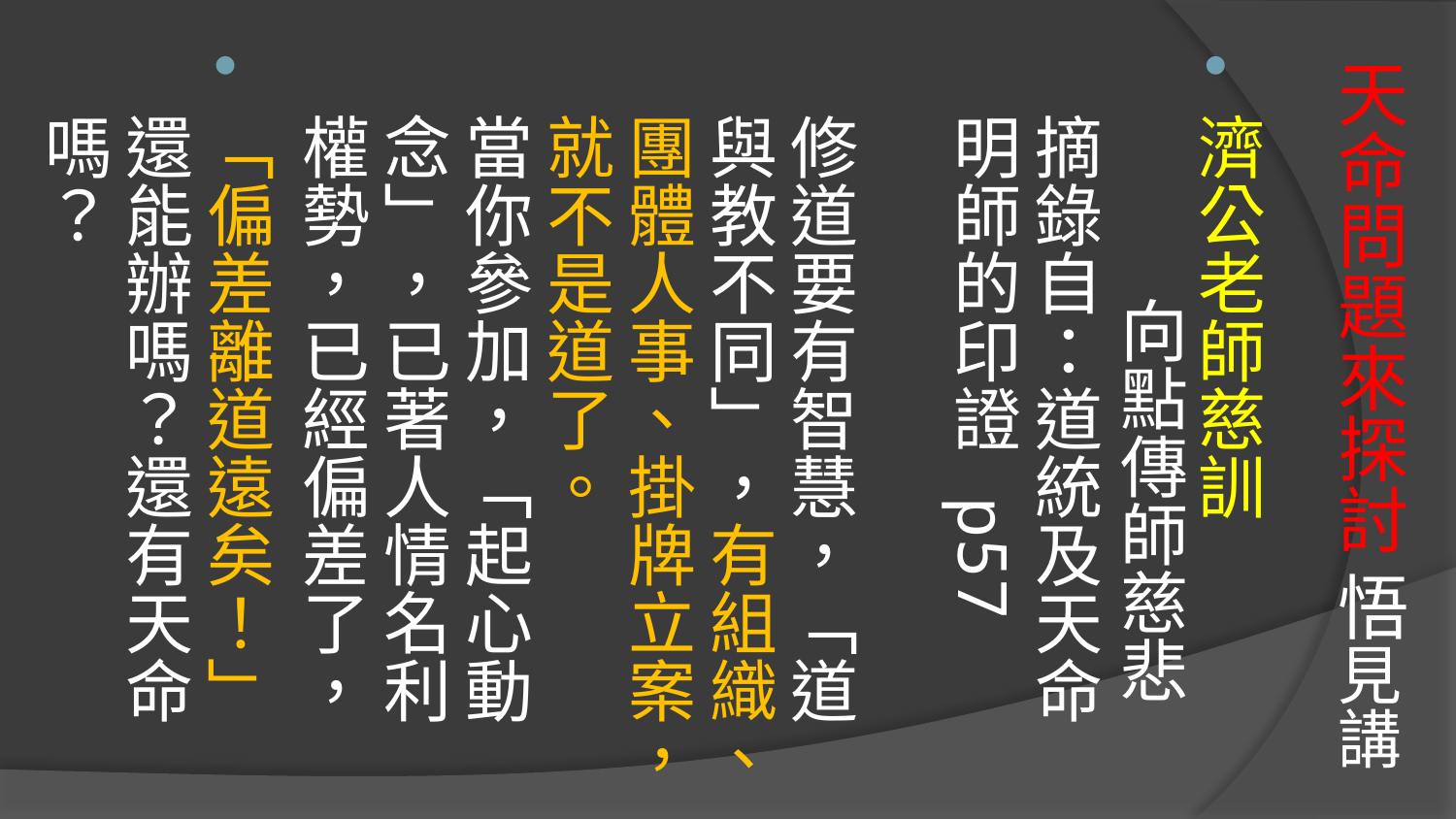

濟公老師慈訓                             向點傳師慈悲  摘錄自：道統及天命明師的印證  p57
修道要有智慧，「道與教不同」，有組織、團體人事、掛牌立案，就不是道了。
當你參加，「起心動念」，已著人情名利權勢，已經偏差了，
「偏差離道遠矣！」還能辦嗎？還有天命嗎？
# 天命問題來探討 悟見講